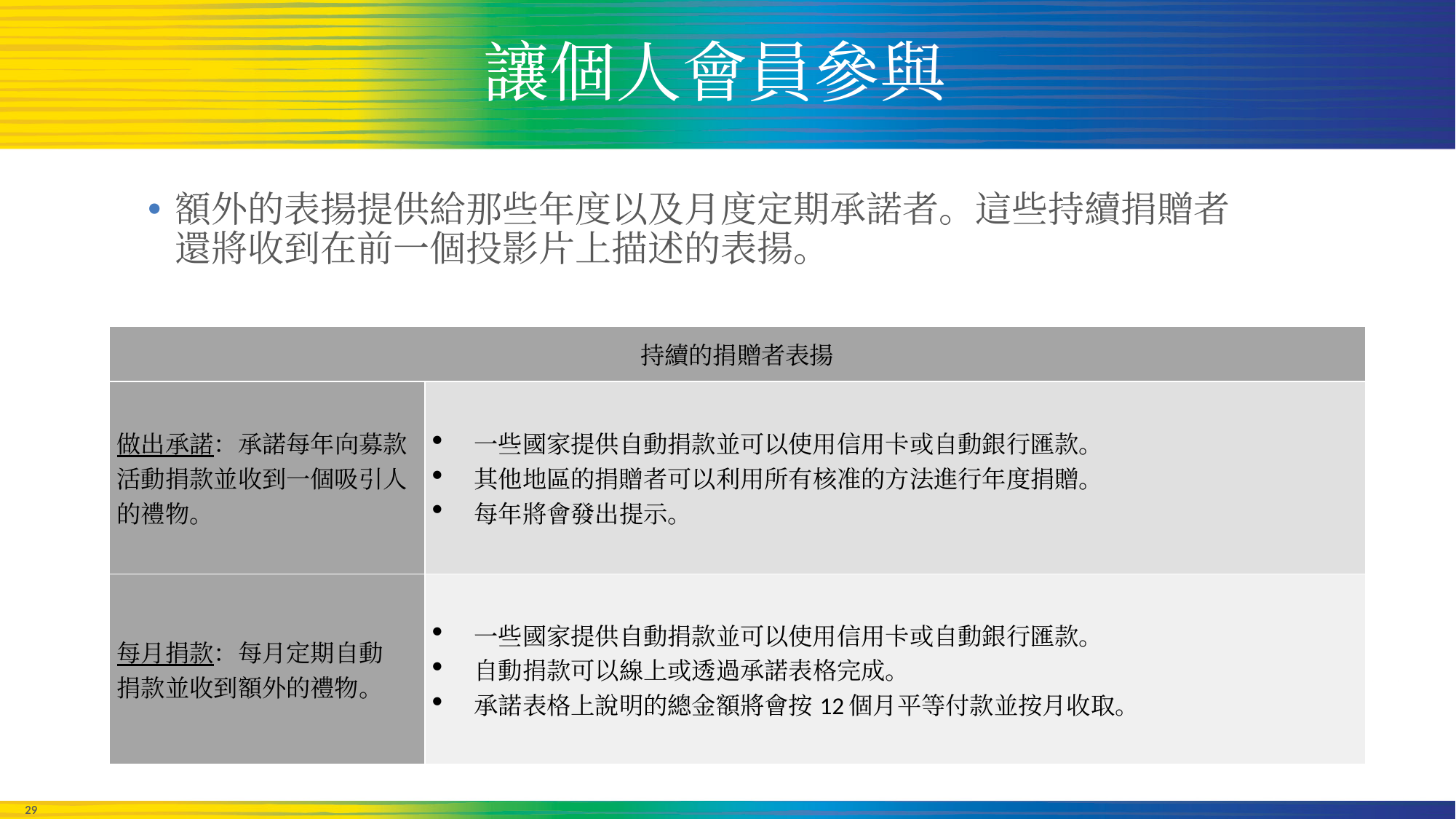

# 讓個人會員參與
額外的表揚提供給那些年度以及月度定期承諾者。這些持續捐贈者
還將收到在前一個投影片上描述的表揚。

| 持續的捐贈者表揚 |  |
| --- | --- |
| 做出承諾：承諾每年向募款活動捐款並收到一個吸引人的禮物。 | 一些國家提供自動捐款並可以使用信用卡或自動銀行匯款。 其他地區的捐贈者可以利用所有核准的方法進行年度捐贈。 每年將會發出提示。 |
| 每月捐款：每月定期自動 捐款並收到額外的禮物。 | 一些國家提供自動捐款並可以使用信用卡或自動銀行匯款。 自動捐款可以線上或透過承諾表格完成。 承諾表格上說明的總金額將會按12個月平等付款並按月收取。 |